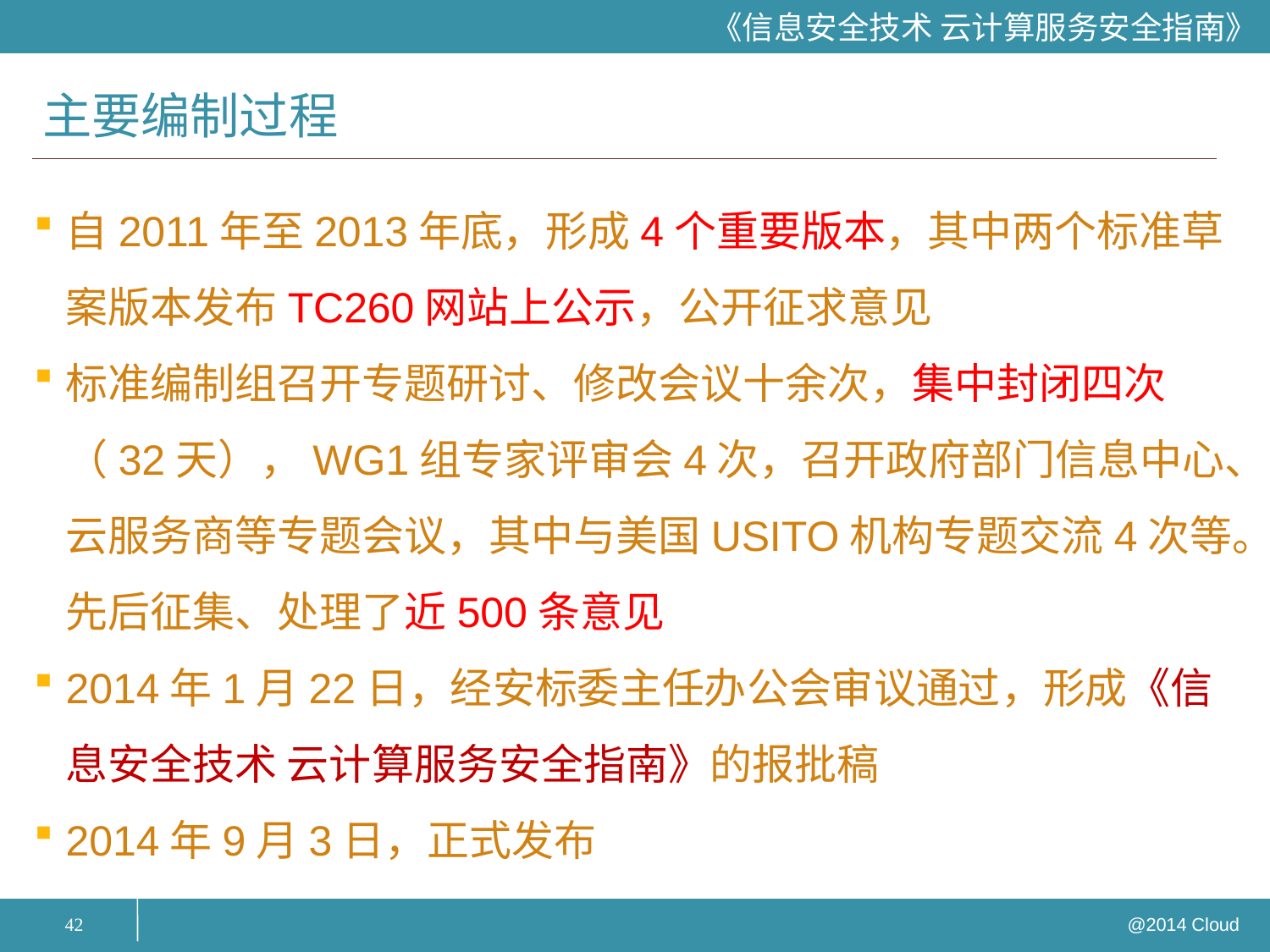

# 主要编制过程
自2011年至2013年底，形成4个重要版本，其中两个标准草案版本发布TC260网站上公示，公开征求意见
标准编制组召开专题研讨、修改会议十余次，集中封闭四次（32天），WG1组专家评审会4次，召开政府部门信息中心、云服务商等专题会议，其中与美国USITO机构专题交流4次等。先后征集、处理了近500条意见
2014年1月22日，经安标委主任办公会审议通过，形成《信息安全技术 云计算服务安全指南》的报批稿
2014年9月3日，正式发布

42